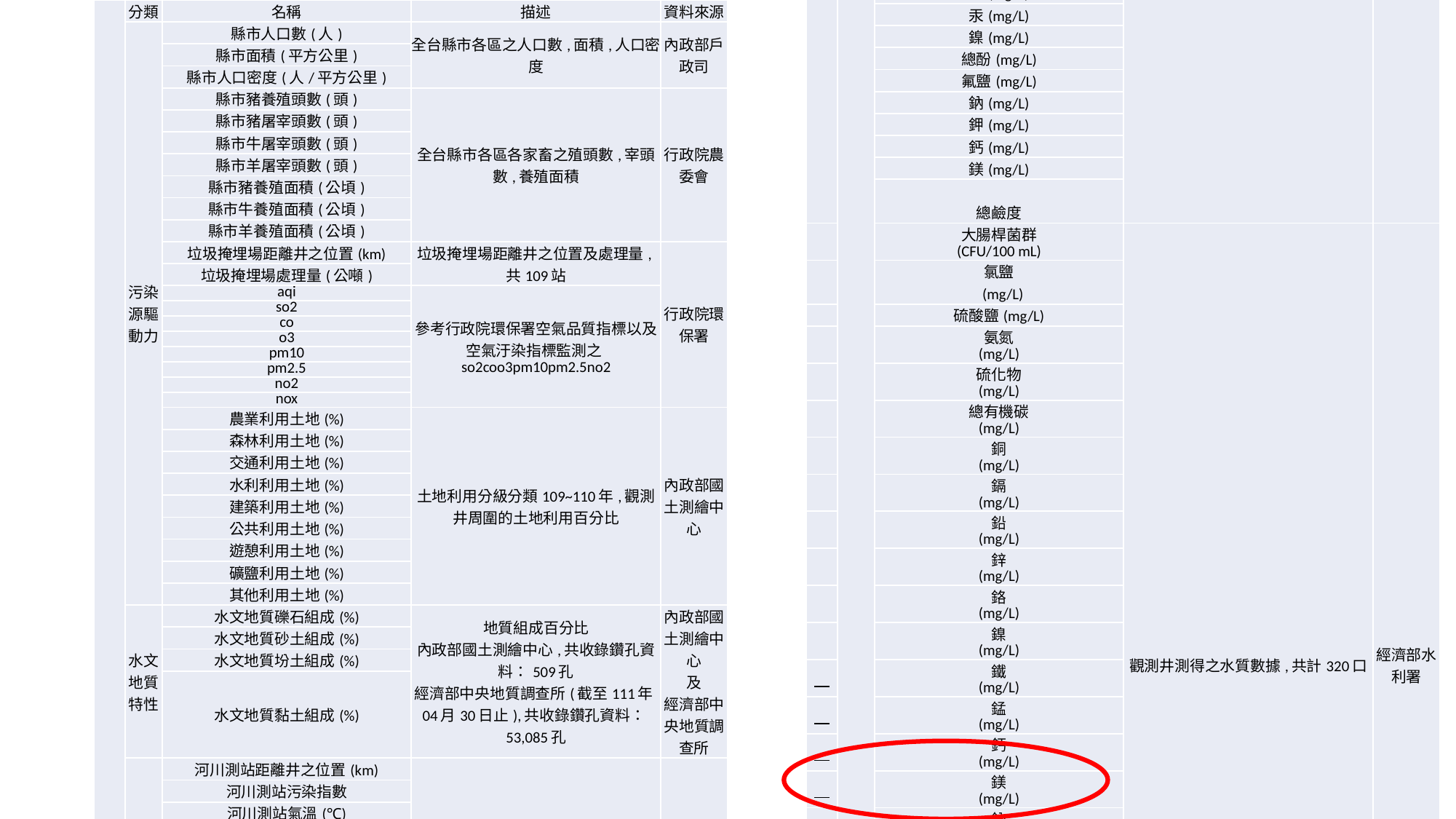

| 解釋變數 | 分類 | 名稱 | 描述 | 資料來源 |
| --- | --- | --- | --- | --- |
|  | 污染源驅動力 | 縣市人口數(人) | 全台縣市各區之人口數,面積,人口密度 | 內政部戶政司 |
|  |  | 縣市面積(平方公里) |  |  |
|  |  | 縣市人口密度(人/平方公里) |  |  |
|  |  | 縣市豬養殖頭數(頭) | 全台縣市各區各家畜之殖頭數,宰頭數,養殖面積 | 行政院農委會 |
|  |  | 縣市豬屠宰頭數(頭) |  |  |
|  |  | 縣市牛屠宰頭數(頭) |  |  |
|  |  | 縣市羊屠宰頭數(頭) |  |  |
|  |  | 縣市豬養殖面積(公頃) |  |  |
|  |  | 縣市牛養殖面積(公頃) |  |  |
|  |  | 縣市羊養殖面積(公頃) |  |  |
|  |  | 垃圾掩埋場距離井之位置(km) | 垃圾掩埋場距離井之位置及處理量,共109站 | 行政院環保署 |
|  |  | 垃圾掩埋場處理量(公噸) |  |  |
|  |  | aqi | 參考行政院環保署空氣品質指標以及空氣汙染指標監測之so2coo3pm10pm2.5no2 |  |
|  |  | so2 |  |  |
|  |  | co |  |  |
|  |  | o3 |  |  |
|  |  | pm10 |  |  |
|  |  | pm2.5 |  |  |
|  |  | no2 |  |  |
|  |  | nox |  |  |
|  |  | 農業利用土地(%) | 土地利用分級分類109~110年,觀測井周圍的土地利用百分比 | 內政部國土測繪中心 |
|  |  | 森林利用土地(%) |  |  |
|  |  | 交通利用土地(%) |  |  |
|  |  | 水利利用土地(%) |  |  |
|  |  | 建築利用土地(%) |  |  |
|  |  | 公共利用土地(%) |  |  |
|  |  | 遊憩利用土地(%) |  |  |
|  |  | 礦鹽利用土地(%) |  |  |
|  |  | 其他利用土地(%) |  |  |
|  | 水文地質特性 | 水文地質礫石組成(%) | 地質組成百分比 內政部國土測繪中心,共收錄鑽孔資料：509孔 經濟部中央地質調查所(截至111年04月30日止),共收錄鑽孔資料：53,085孔 | 內政部國土測繪中心 及 經濟部中央地質調查所 |
|  |  | 水文地質砂土組成(%) |  |  |
|  |  | 水文地質坋土組成(%) |  |  |
|  |  | 水文地質黏土組成(%) |  |  |
|  | 水質參數 | 河川測站距離井之位置(km) | 附近河川觀測站之水質參數,共3712站 | 行政院環保署 |
|  |  | 河川測站污染指數 |  |  |
|  |  | 河川測站氣溫(℃) |  |  |
|  |  | 河川測站水溫(℃) |  |  |
|  |  | 河川測站酸鹼值 |  |  |
|  |  | 河川測站導電度(μmho/cm25℃) |  |  |
|  |  | 河川測站溶氧(電極法)(mg/L) |  |  |
|  |  | 河川測站溶氧飽和度(%) |  |  |
|  |  | 河川測站生化需氧量(mg/L) |  |  |
|  |  | 河川測站化學需氧量(mg/L) |  |  |
|  |  | 河川測站懸浮固體(mg/L) |  |  |
|  |  | 河川測站大腸桿菌群(CFU/100mL) |  |  |
|  |  | 河川測站氨氮(mg/L) |  |  |
|  |  | 河川測站氯鹽(mg/L) |  |  |
|  |  | 河川測站總磷(mg/L) |  |  |
|  |  | 河川測站總有機碳(mg/L) |  |  |
|  |  | 河川測站亞硝酸鹽氮(mg/L) |  |  |
|  |  | 河川測站鎘(mg/L) |  |  |
|  |  | 河川測站鉛(mg/L) |  |  |
|  |  | 河川測站六價鉻(mg/L) |  |  |
|  |  | 河川測站砷(mg/L) |  |  |
|  |  | 河川測站汞(mg/L) |  |  |
|  |  | 河川測站銅(mg/L) |  |  |
|  |  | 河川測站鋅(mg/L) |  |  |
|  |  | 河川測站錳(mg/L) |  |  |
|  |  | 河川測站銀(mg/L) |  |  |
|  |  | 河川測站鎳(mg/L) |  |  |
|  |  | 靜水位(m) | 觀測井附近之水位井之抽水試驗數據,共計808口 | 經濟部水利署 |
|  |  | 抽水量(cmh) |  |  |
|  |  | 含水層位置(m) |  |  |
|  |  | 單位洩降出水量 Q/s (cmh/m) |  |  |
|  |  | 透水係數K (m/min) |  |  |
|  |  | 導水係數T (m2/min) |  |  |
|  |  | 年平均降雨量(mm) |  |  |
|  |  | 水面至井口深度(m) | 監測井測得之水質數據,共計412口 | 行政院環保署 |
|  |  | 水溫(℃) |  |  |
|  |  | 導電度(μmho/cm25℃) |  |  |
|  |  | 酸鹼值 |  |  |
|  |  | 河川測站溶氧(電極法)(mg/L) |  |  |
|  |  | 氧化還原電位 |  |  |
|  |  | 總硬度 |  |  |
|  |  | 總溶解固體物(mg/L) |  |  |
|  |  | 氯鹽(mg/L) |  |  |
|  |  | 氨氮(mg/L) |  |  |
|  |  | 硫酸鹽(mg/L) |  |  |
|  |  | 總有機碳 |  |  |
|  |  | 砷(mg/L) |  |  |
|  |  | 鎘(mg/L) |  |  |
|  |  | 鉻(mg/L) |  |  |
|  |  | 銅(mg/L) |  |  |
|  |  | 鉛(mg/L) |  |  |
|  |  | 鋅(mg/L) |  |  |
|  |  | 鐵(mg/L) |  |  |
|  |  | 錳(mg/L) |  |  |
|  |  | 汞(mg/L) |  |  |
|  |  | 鎳(mg/L) |  |  |
|  |  | 總酚(mg/L) |  |  |
|  |  | 氟鹽(mg/L) |  |  |
|  |  | 鈉(mg/L) |  |  |
|  |  | 鉀(mg/L) |  |  |
|  |  | 鈣(mg/L) |  |  |
|  |  | 鎂(mg/L) |  |  |
|  |  | 總鹼度 |  |  |
|  |  | 大腸桿菌群 (CFU/100 mL) | 觀測井測得之水質數據,共計320口 | 經濟部水利署 |
|  |  | 氯鹽 (mg/L) |  |  |
|  |  | 硫酸鹽(mg/L) |  |  |
|  |  | 氨氮 (mg/L) |  |  |
|  |  | 硫化物 (mg/L) |  |  |
|  |  | 總有機碳 (mg/L) |  |  |
|  |  | 銅 (mg/L) |  |  |
|  |  | 鎘 (mg/L) |  |  |
|  |  | 鉛 (mg/L) |  |  |
|  |  | 鋅 (mg/L) |  |  |
|  |  | 鉻 (mg/L) |  |  |
|  |  | 鎳 (mg/L) |  |  |
|  |  | 鐵 (mg/L) |  |  |
|  |  | 錳 (mg/L) |  |  |
|  |  | 鈣 (mg/L) |  |  |
|  |  | 鎂 (mg/L) |  |  |
|  |  | 鈉 (mg/L) |  |  |
|  |  | 鉀 (mg/L) |  |  |
|  |  | 碳酸氫根 (mg/L) |  |  |
|  |  | 碳酸根 (mg/L) |  |  |
|  |  | 砷 (mg/L) |  |  |
|  |  | 汞 (mg/L) |  |  |
|  |  | 總溶解固體 (mg/L) |  |  |
|  |  | 硬度 (as CaCO3 mg/L) |  |  |
| 預測變數 |  | 硝酸鹽氮 | 監測井硝酸鹽氮濃度,共計732口 | 行政院環保署 |
|  |  |  |  | 經濟部水利署 |
| 解釋變數 | 分類 | 名稱 | 描述 | 資料來源 |
| --- | --- | --- | --- | --- |
|  | 污染源驅動力 | 縣市人口數(人) | 全台縣市各區之人口數,面積,人口密度 | 內政部戶政司 |
|  |  | 縣市面積(平方公里) |  |  |
|  |  | 縣市人口密度(人/平方公里) |  |  |
|  |  | 縣市豬養殖頭數(頭) | 全台縣市各區各家畜之殖頭數,宰頭數,養殖面積 | 行政院農委會 |
|  |  | 縣市豬屠宰頭數(頭) |  |  |
|  |  | 縣市牛屠宰頭數(頭) |  |  |
|  |  | 縣市羊屠宰頭數(頭) |  |  |
|  |  | 縣市豬養殖面積(公頃) |  |  |
|  |  | 縣市牛養殖面積(公頃) |  |  |
|  |  | 縣市羊養殖面積(公頃) |  |  |
|  |  | 垃圾掩埋場距離井之位置(km) | 垃圾掩埋場距離井之位置及處理量,共109站 | 行政院環保署 |
|  |  | 垃圾掩埋場處理量(公噸) |  |  |
|  |  | aqi | 參考行政院環保署空氣品質指標以及空氣汙染指標監測之so2coo3pm10pm2.5no2 |  |
|  |  | so2 |  |  |
|  |  | co |  |  |
|  |  | o3 |  |  |
|  |  | pm10 |  |  |
|  |  | pm2.5 |  |  |
|  |  | no2 |  |  |
|  |  | nox |  |  |
|  |  | 農業利用土地(%) | 土地利用分級分類109~110年,觀測井周圍的土地利用百分比 | 內政部國土測繪中心 |
|  |  | 森林利用土地(%) |  |  |
|  |  | 交通利用土地(%) |  |  |
|  |  | 水利利用土地(%) |  |  |
|  |  | 建築利用土地(%) |  |  |
|  |  | 公共利用土地(%) |  |  |
|  |  | 遊憩利用土地(%) |  |  |
|  |  | 礦鹽利用土地(%) |  |  |
|  |  | 其他利用土地(%) |  |  |
|  | 水文地質特性 | 水文地質礫石組成(%) | 地質組成百分比 內政部國土測繪中心,共收錄鑽孔資料：509孔 經濟部中央地質調查所(截至111年04月30日止),共收錄鑽孔資料：53,085孔 | 內政部國土測繪中心 及 經濟部中央地質調查所 |
|  |  | 水文地質砂土組成(%) |  |  |
|  |  | 水文地質坋土組成(%) |  |  |
|  |  | 水文地質黏土組成(%) |  |  |
|  | 水質參數 | 河川測站距離井之位置(km) | 附近河川觀測站之水質參數,共3712站 | 行政院環保署 |
|  |  | 河川測站污染指數 |  |  |
|  |  | 河川測站氣溫(℃) |  |  |
|  |  | 河川測站水溫(℃) |  |  |
|  |  | 河川測站酸鹼值 |  |  |
|  |  | 河川測站導電度(μmho/cm25℃) |  |  |
|  |  | 河川測站溶氧(電極法)(mg/L) |  |  |
|  |  | 河川測站溶氧飽和度(%) |  |  |
|  |  | 河川測站生化需氧量(mg/L) |  |  |
|  |  | 河川測站化學需氧量(mg/L) |  |  |
|  |  | 河川測站懸浮固體(mg/L) |  |  |
|  |  | 河川測站大腸桿菌群(CFU/100mL) |  |  |
|  |  | 河川測站氨氮(mg/L) |  |  |
|  |  | 河川測站氯鹽(mg/L) |  |  |
|  |  | 河川測站總磷(mg/L) |  |  |
|  |  | 河川測站總有機碳(mg/L) |  |  |
|  |  | 河川測站亞硝酸鹽氮(mg/L) |  |  |
|  |  | 河川測站鎘(mg/L) |  |  |
|  |  | 河川測站鉛(mg/L) |  |  |
|  |  | 河川測站六價鉻(mg/L) |  |  |
|  |  | 河川測站砷(mg/L) |  |  |
|  |  | 河川測站汞(mg/L) |  |  |
|  |  | 河川測站銅(mg/L) |  |  |
|  |  | 河川測站鋅(mg/L) |  |  |
|  |  | 河川測站錳(mg/L) |  |  |
|  |  | 河川測站銀(mg/L) |  |  |
|  |  | 河川測站鎳(mg/L) |  |  |
|  |  | 靜水位(m) | 觀測井附近之水位井之抽水試驗數據,共計808口 | 經濟部水利署 |
|  |  | 抽水量(cmh) |  |  |
|  |  | 含水層位置(m) |  |  |
|  |  | 單位洩降出水量 Q/s (cmh/m) |  |  |
|  |  | 透水係數K (m/min) |  |  |
|  |  | 導水係數T (m2/min) |  |  |
|  |  | 年平均降雨量(mm) |  |  |
|  |  | 水面至井口深度(m) | 監測井測得之水質數據,共計412口 | 行政院環保署 |
|  |  | 水溫(℃) |  |  |
|  |  | 導電度(μmho/cm25℃) |  |  |
|  |  | 酸鹼值 |  |  |
|  |  | 河川測站溶氧(電極法)(mg/L) |  |  |
|  |  | 氧化還原電位 |  |  |
|  |  | 總硬度 |  |  |
|  |  | 總溶解固體物(mg/L) |  |  |
|  |  | 氯鹽(mg/L) |  |  |
|  |  | 氨氮(mg/L) |  |  |
|  |  | 硫酸鹽(mg/L) |  |  |
|  |  | 總有機碳 |  |  |
|  |  | 砷(mg/L) |  |  |
|  |  | 鎘(mg/L) |  |  |
|  |  | 鉻(mg/L) |  |  |
|  |  | 銅(mg/L) |  |  |
|  |  | 鉛(mg/L) |  |  |
|  |  | 鋅(mg/L) |  |  |
|  |  | 鐵(mg/L) |  |  |
|  |  | 錳(mg/L) |  |  |
|  |  | 汞(mg/L) |  |  |
|  |  | 鎳(mg/L) |  |  |
|  |  | 總酚(mg/L) |  |  |
|  |  | 氟鹽(mg/L) |  |  |
|  |  | 鈉(mg/L) |  |  |
|  |  | 鉀(mg/L) |  |  |
|  |  | 鈣(mg/L) |  |  |
|  |  | 鎂(mg/L) |  |  |
|  |  | 總鹼度 |  |  |
|  |  | 大腸桿菌群 (CFU/100 mL) | 觀測井測得之水質數據,共計320口 | 經濟部水利署 |
|  |  | 氯鹽 (mg/L) |  |  |
|  |  | 硫酸鹽(mg/L) |  |  |
|  |  | 氨氮 (mg/L) |  |  |
|  |  | 硫化物 (mg/L) |  |  |
|  |  | 總有機碳 (mg/L) |  |  |
|  |  | 銅 (mg/L) |  |  |
|  |  | 鎘 (mg/L) |  |  |
|  |  | 鉛 (mg/L) |  |  |
|  |  | 鋅 (mg/L) |  |  |
|  |  | 鉻 (mg/L) |  |  |
|  |  | 鎳 (mg/L) |  |  |
|  |  | 鐵 (mg/L) |  |  |
|  |  | 錳 (mg/L) |  |  |
|  |  | 鈣 (mg/L) |  |  |
|  |  | 鎂 (mg/L) |  |  |
|  |  | 鈉 (mg/L) |  |  |
|  |  | 鉀 (mg/L) |  |  |
|  |  | 碳酸氫根 (mg/L) |  |  |
|  |  | 碳酸根 (mg/L) |  |  |
|  |  | 砷 (mg/L) |  |  |
|  |  | 汞 (mg/L) |  |  |
|  |  | 總溶解固體 (mg/L) |  |  |
|  |  | 硬度 (as CaCO3 mg/L) |  |  |
| 預測變數 |  | 硝酸鹽氮 | 監測井硝酸鹽氮濃度,共計732口 | 行政院環保署 |
|  |  |  |  | 經濟部水利署 |